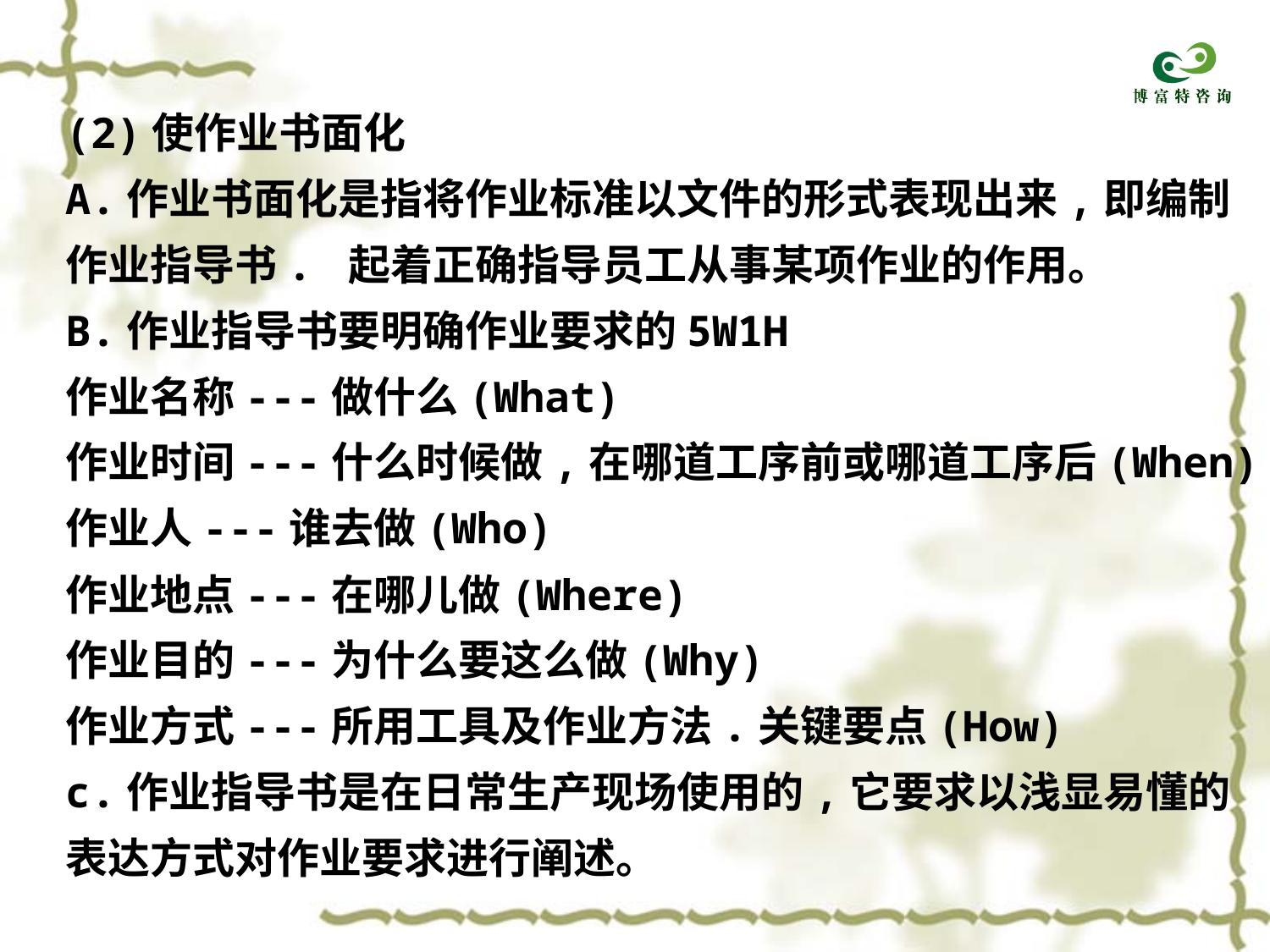

(2)使作业书面化
A.作业书面化是指将作业标准以文件的形式表现出来,即编制
作业指导书. 起着正确指导员工从事某项作业的作用。
B.作业指导书要明确作业要求的5W1H
作业名称---做什么(What)
作业时间---什么时候做,在哪道工序前或哪道工序后(When)
作业人---谁去做(Who)
作业地点---在哪儿做(Where)
作业目的---为什么要这么做(Why)
作业方式---所用工具及作业方法.关键要点(How)
c.作业指导书是在日常生产现场使用的,它要求以浅显易懂的
表达方式对作业要求进行阐述。